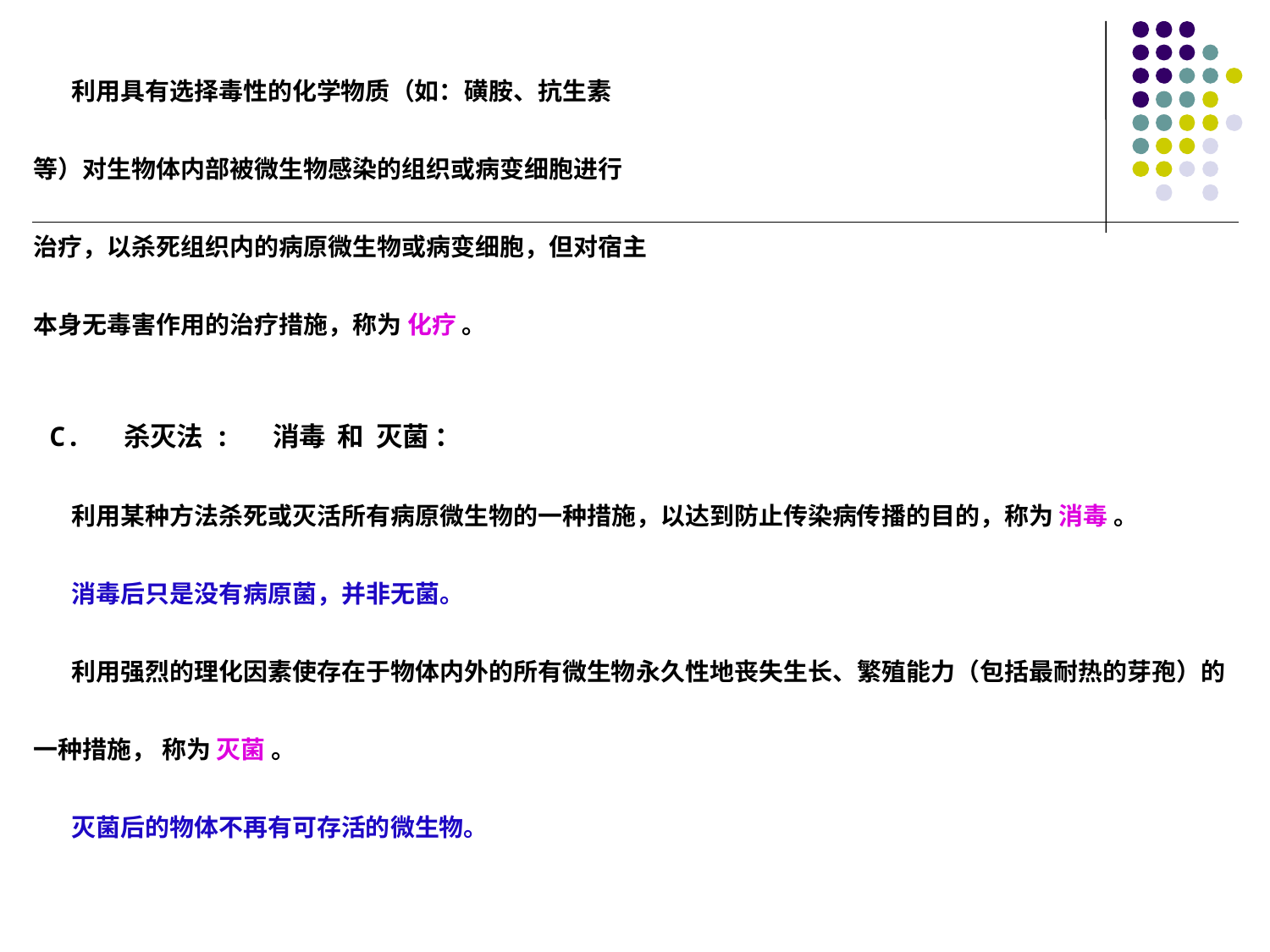

利用具有选择毒性的化学物质（如：磺胺、抗生素
等）对生物体内部被微生物感染的组织或病变细胞进行
治疗，以杀死组织内的病原微生物或病变细胞，但对宿主
本身无毒害作用的治疗措施，称为 化疗 。

 C.  杀灭法:  消毒  和  灭菌 ：
     利用某种方法杀死或灭活所有病原微生物的一种措施，以达到防止传染病传播的目的，称为 消毒 。
     消毒后只是没有病原菌，并非无菌。
     利用强烈的理化因素使存在于物体内外的所有微生物永久性地丧失生长、繁殖能力（包括最耐热的芽孢）的一种措施， 称为 灭菌 。
     灭菌后的物体不再有可存活的微生物。